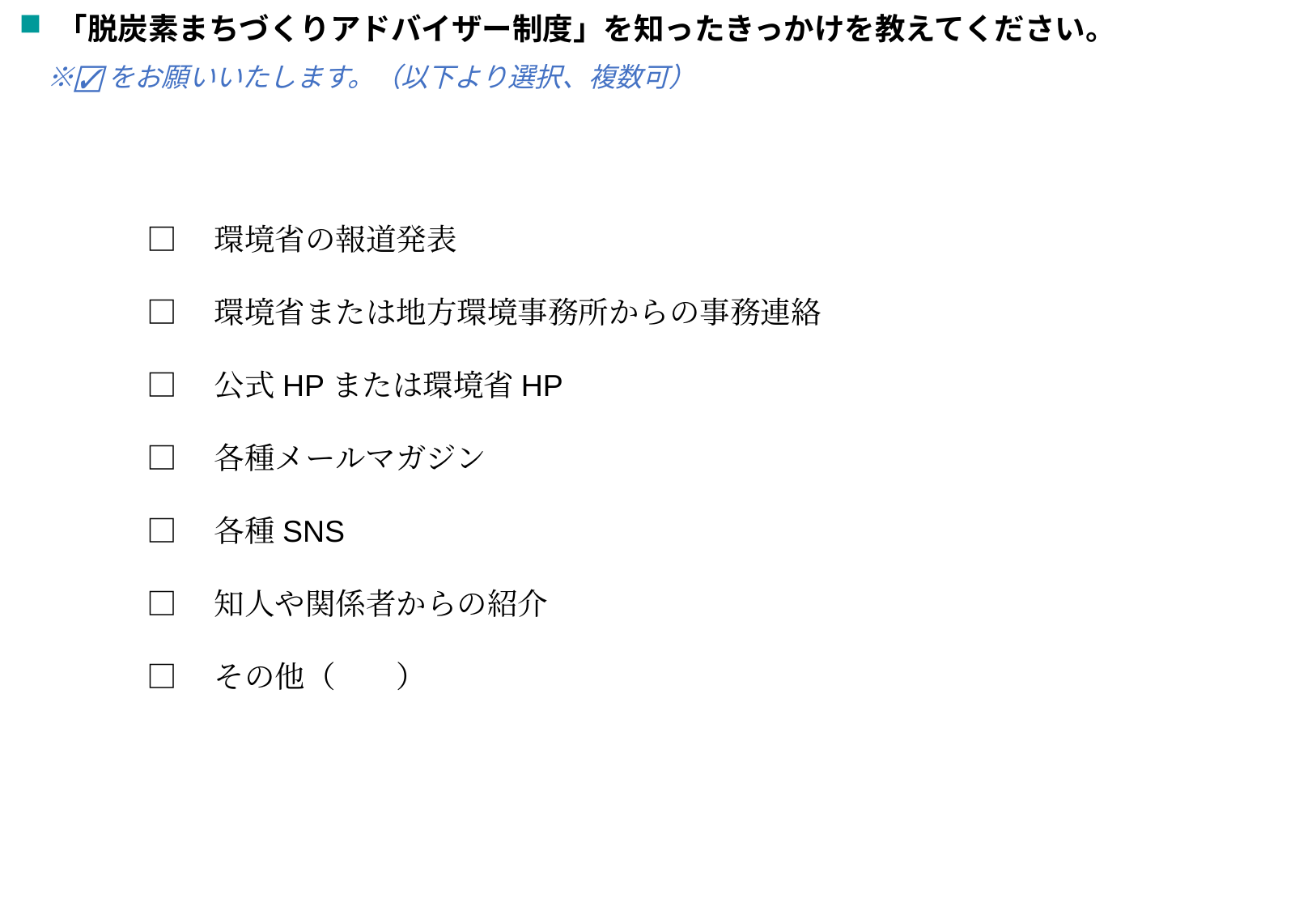

「脱炭素まちづくりアドバイザー制度」を知ったきっかけを教えてください。
※☑をお願いいたします。（以下より選択、複数可）
□　環境省の報道発表

□　環境省または地方環境事務所からの事務連絡

□　公式HPまたは環境省HP

□　各種メールマガジン

□　各種SNS

□　知人や関係者からの紹介

□　その他（　　）